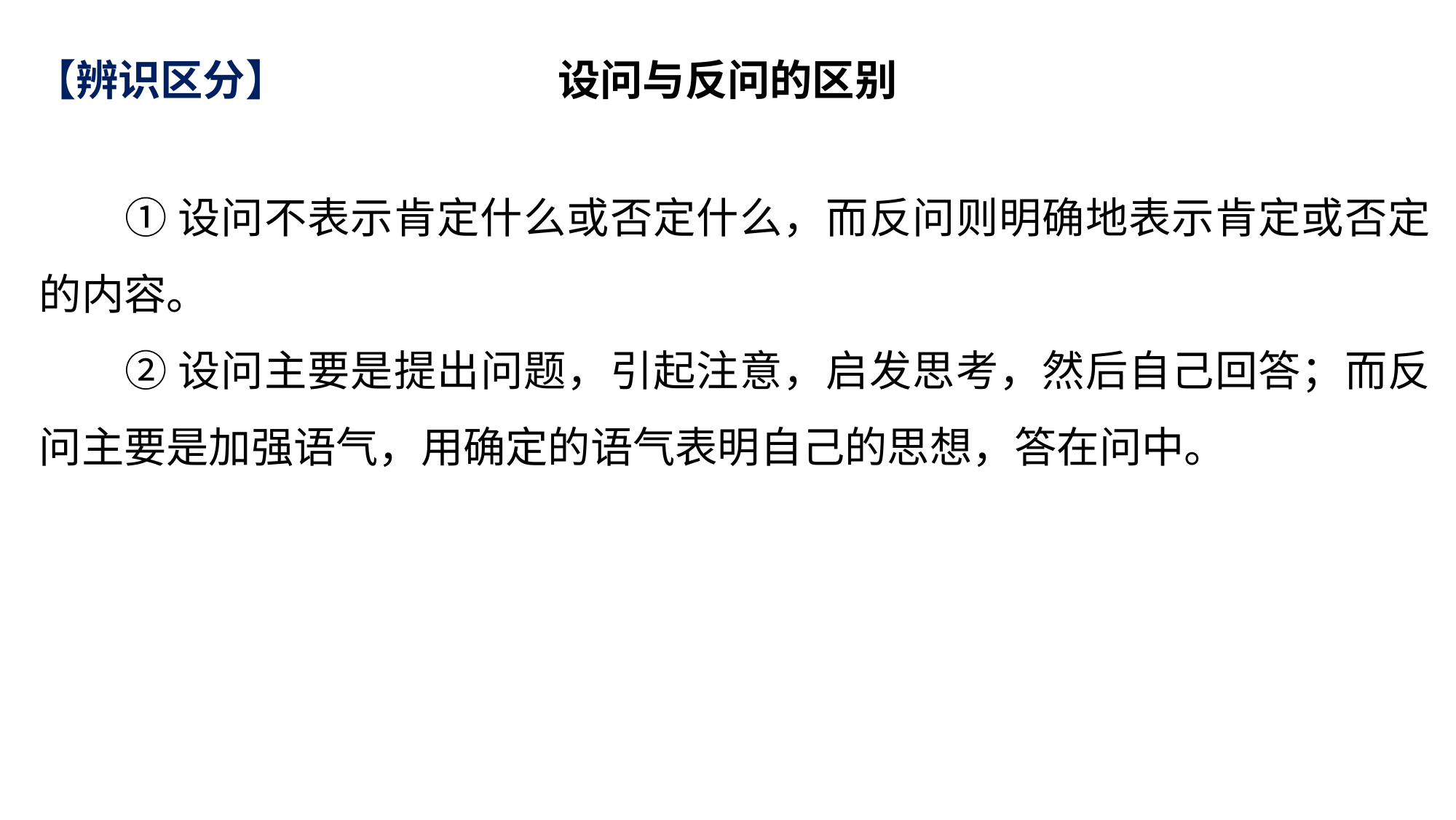

【辨识区分】                            设问与反问的区别
①设问不表示肯定什么或否定什么，而反问则明确地表示肯定或否定的内容。
②设问主要是提出问题，引起注意，启发思考，然后自己回答；而反问主要是加强语气，用确定的语气表明自己的思想，答在问中。